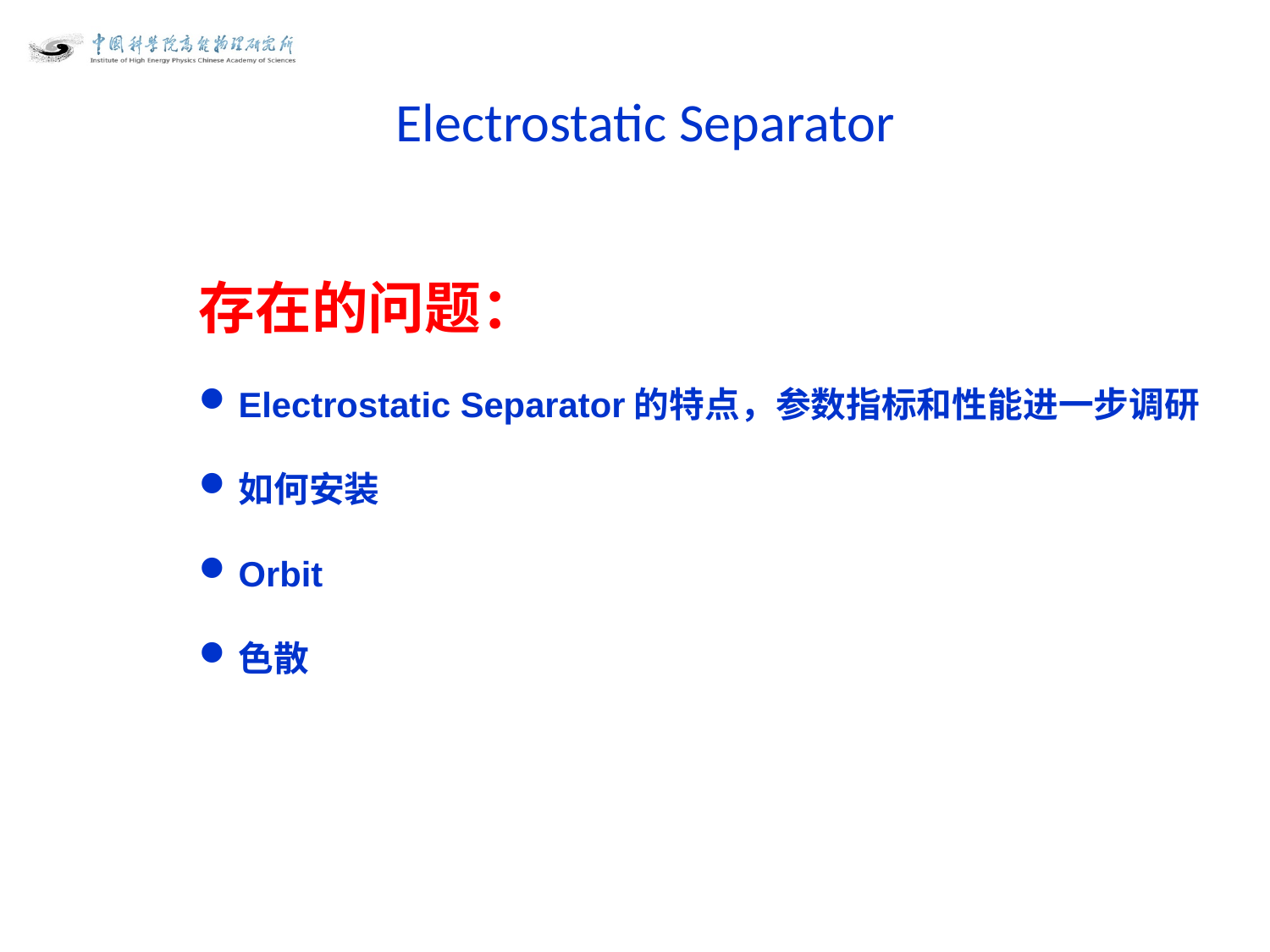

Electrostatic Separator
存在的问题：
Electrostatic Separator的特点，参数指标和性能进一步调研
如何安装
Orbit
色散